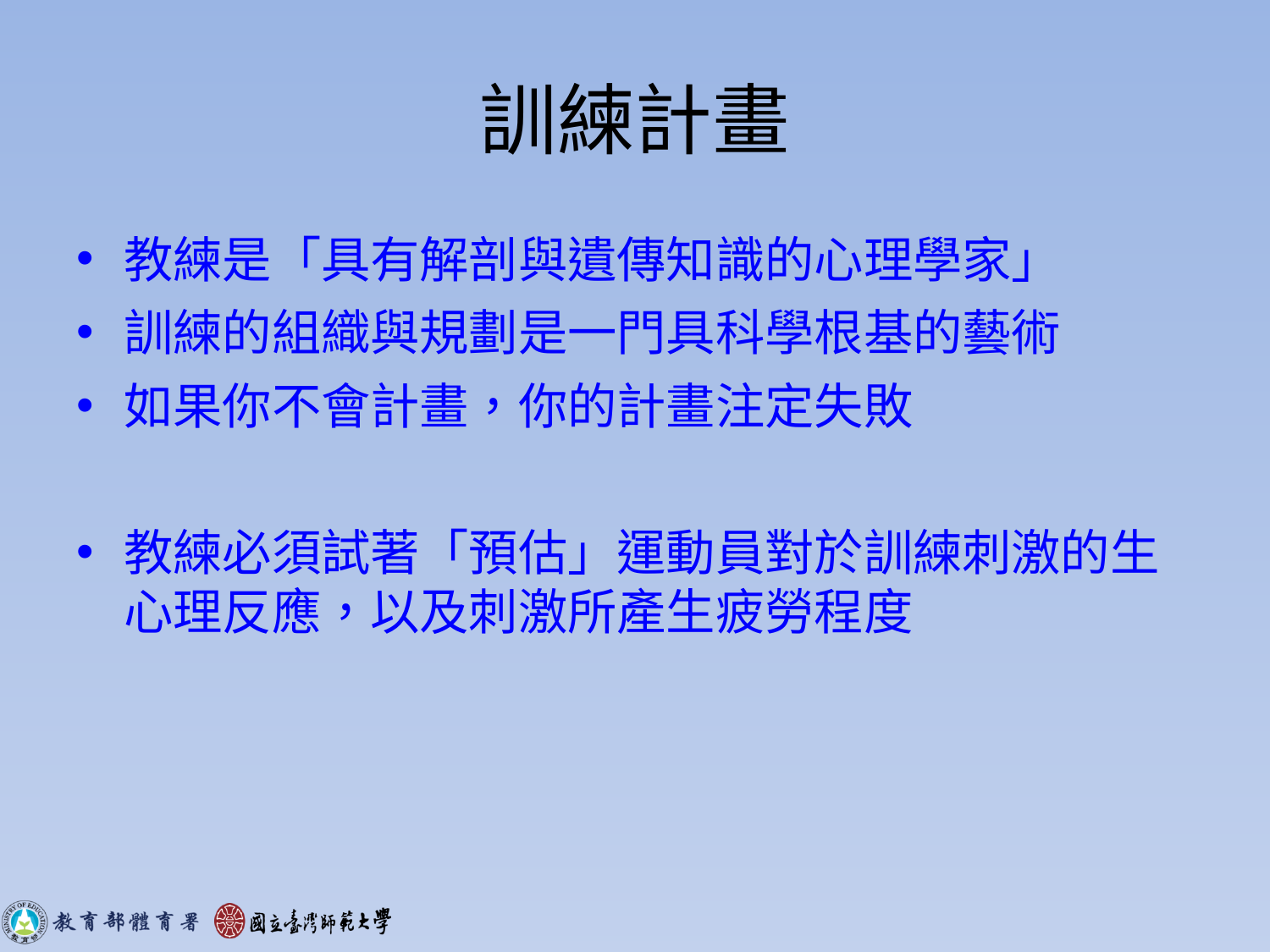

# 訓練計畫
教練是「具有解剖與遺傳知識的心理學家」
訓練的組織與規劃是一門具科學根基的藝術
如果你不會計畫，你的計畫注定失敗

教練必須試著「預估」運動員對於訓練刺激的生心理反應，以及刺激所產生疲勞程度